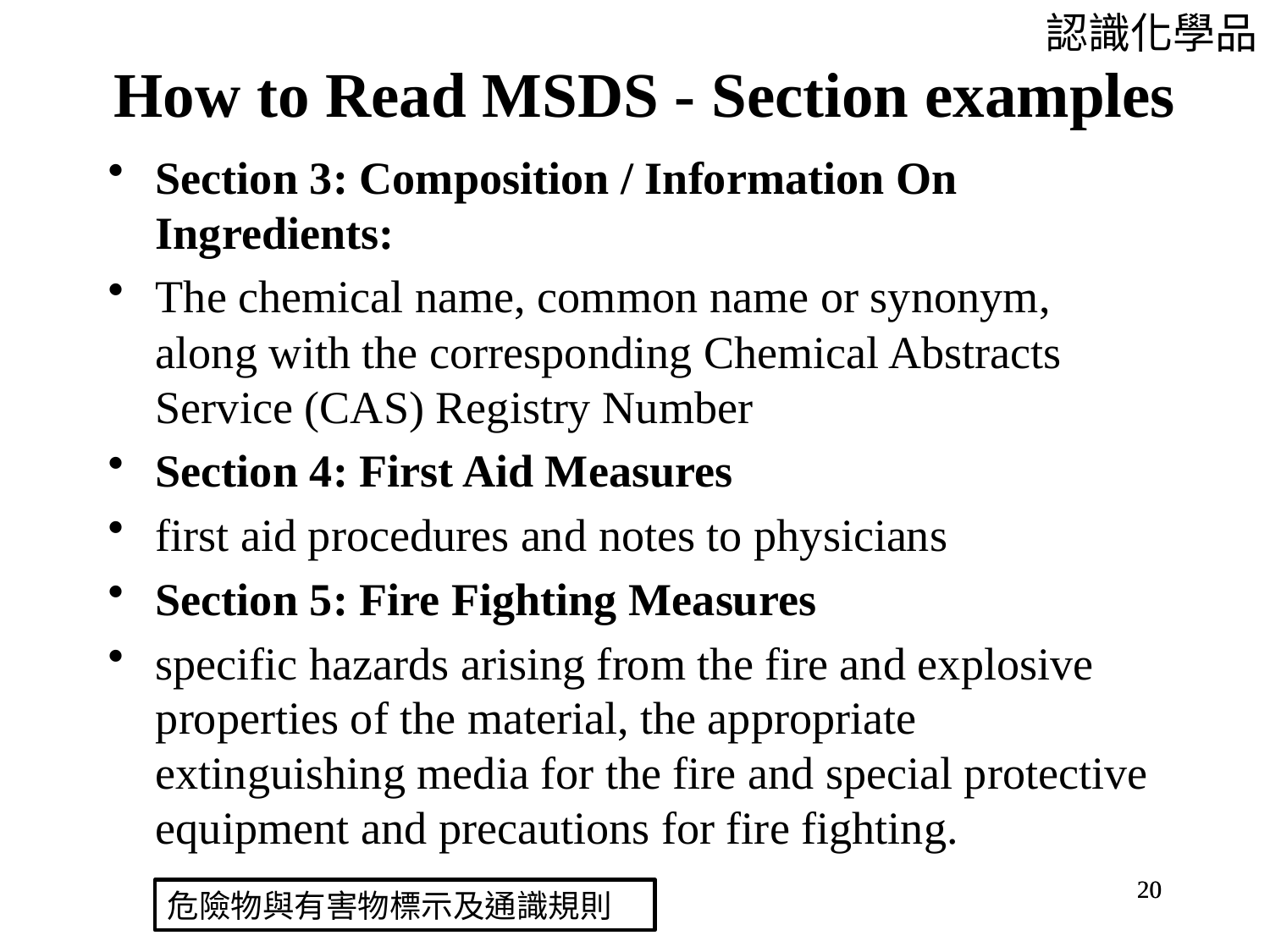

認識化學品
# How to Read MSDS - Section examples
Section 3: Composition / Information On Ingredients:
The chemical name, common name or synonym, along with the corresponding Chemical Abstracts Service (CAS) Registry Number
Section 4: First Aid Measures
first aid procedures and notes to physicians
Section 5: Fire Fighting Measures
specific hazards arising from the fire and explosive properties of the material, the appropriate extinguishing media for the fire and special protective equipment and precautions for fire fighting.
20
20
危險物與有害物標示及通識規則